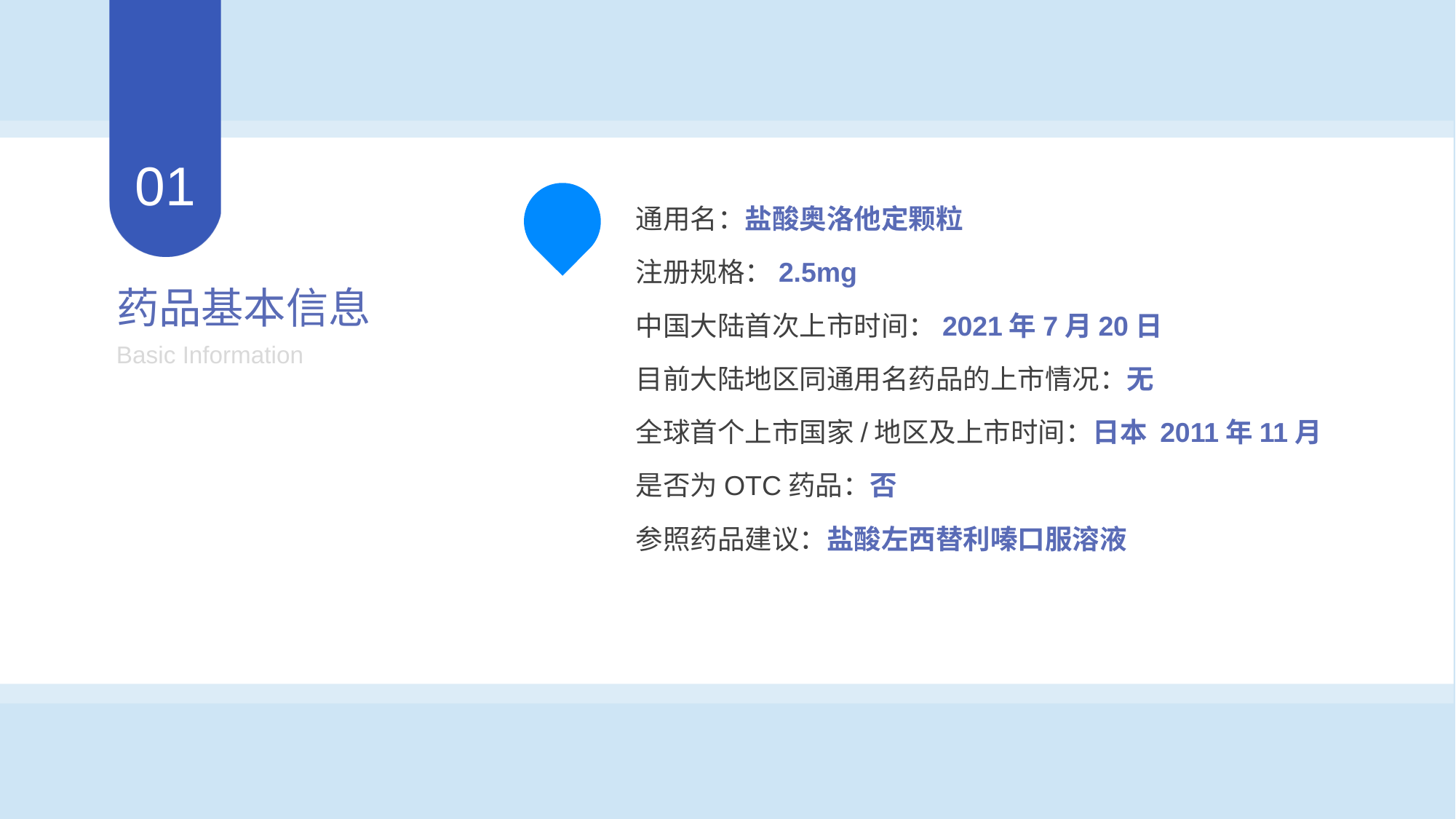

01

通用名：盐酸奥洛他定颗粒
注册规格：2.5mg
中国大陆首次上市时间：2021年7月20日
目前大陆地区同通用名药品的上市情况：无
全球首个上市国家/地区及上市时间：日本 2011年11月
是否为OTC药品：否
参照药品建议：盐酸左西替利嗪口服溶液
药品基本信息
Basic Information